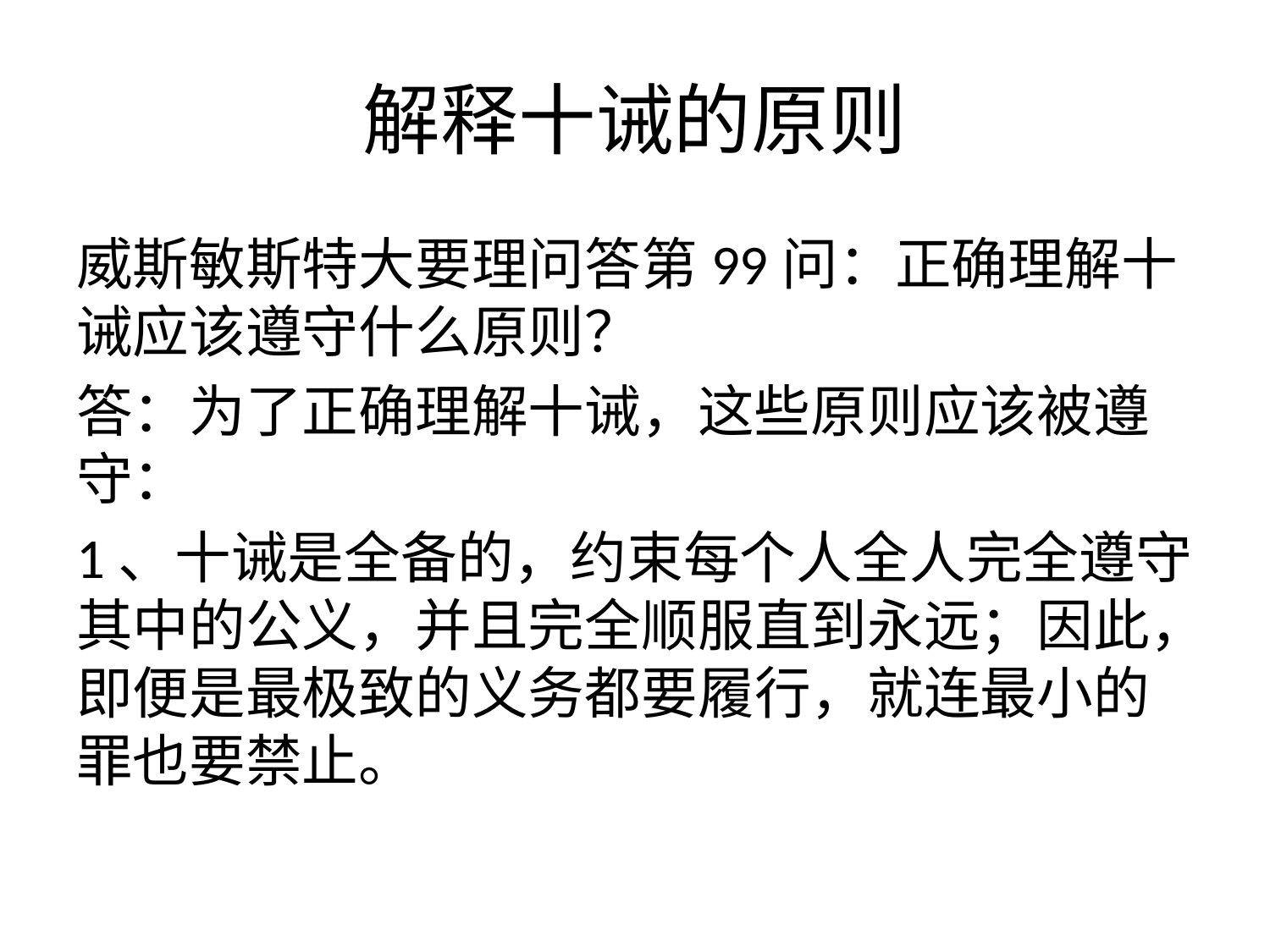

# 解释十诫的原则
威斯敏斯特大要理问答第99问：正确理解十诫应该遵守什么原则？
答：为了正确理解十诫，这些原则应该被遵守：
1、十诫是全备的，约束每个人全人完全遵守其中的公义，并且完全顺服直到永远；因此，即便是最极致的义务都要履行，就连最小的罪也要禁止。